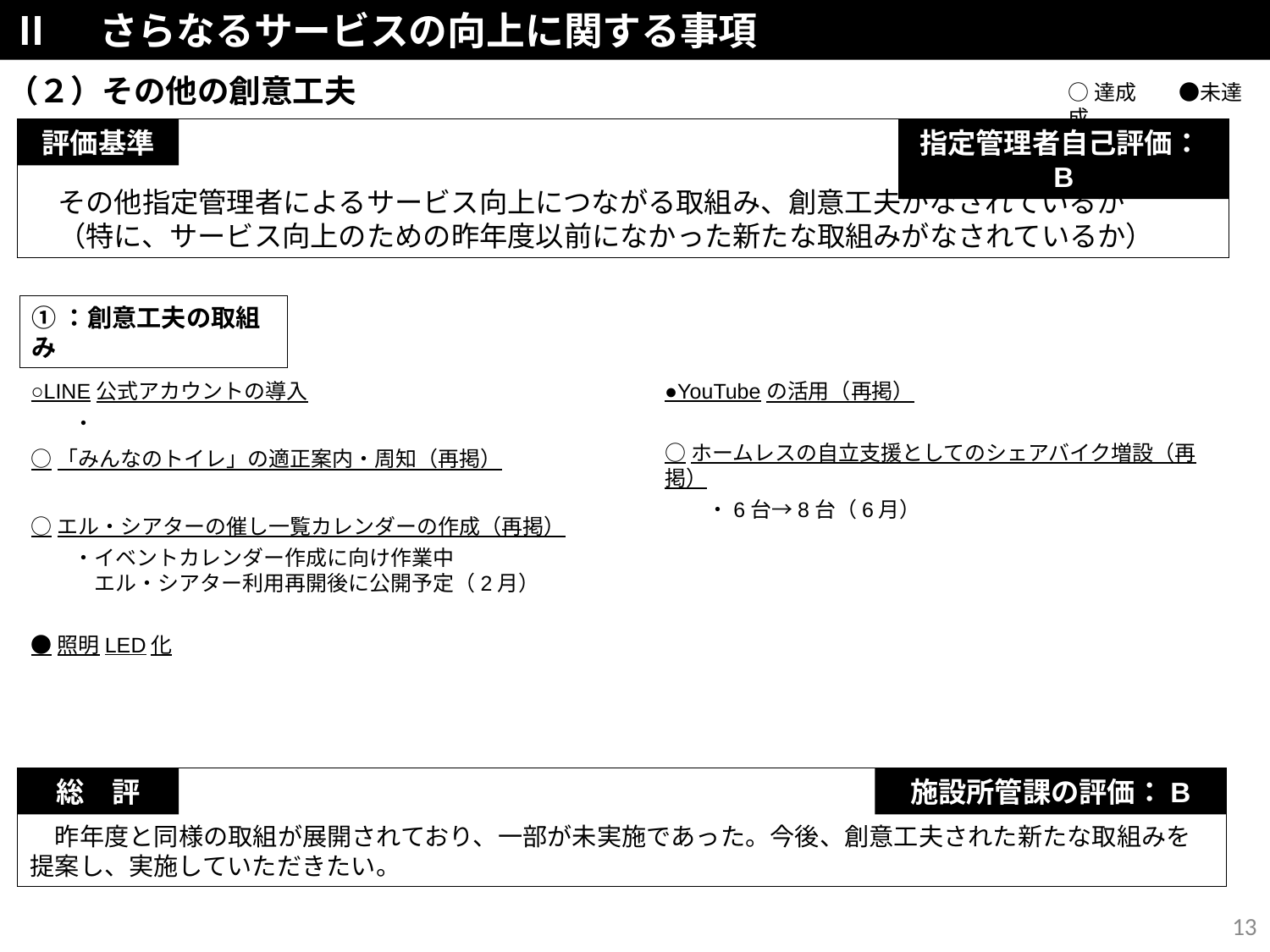

Ⅱ　さらなるサービスの向上に関する事項
（２）その他の創意工夫
○達成　　●未達成

　その他指定管理者によるサービス向上につながる取組み、創意工夫がなされているか
　（特に、サービス向上のための昨年度以前になかった新たな取組みがなされているか）
評価基準
指定管理者自己評価：B
①：創意工夫の取組み
○LINE公式アカウントの導入

　　・

○「みんなのトイレ」の適正案内・周知（再掲）

○エル・シアターの催し一覧カレンダーの作成（再掲）

　　・イベントカレンダー作成に向け作業中
　　　エル・シアター利用再開後に公開予定（2月）

●照明LED化

●YouTubeの活用（再掲）

○ホームレスの自立支援としてのシェアバイク増設（再掲）

　　・6台→8台（6月）
　昨年度と同様の取組が展開されており、一部が未実施であった。今後、創意工夫された新たな取組みを提案し、実施していただきたい。
総　評
施設所管課の評価：B
13